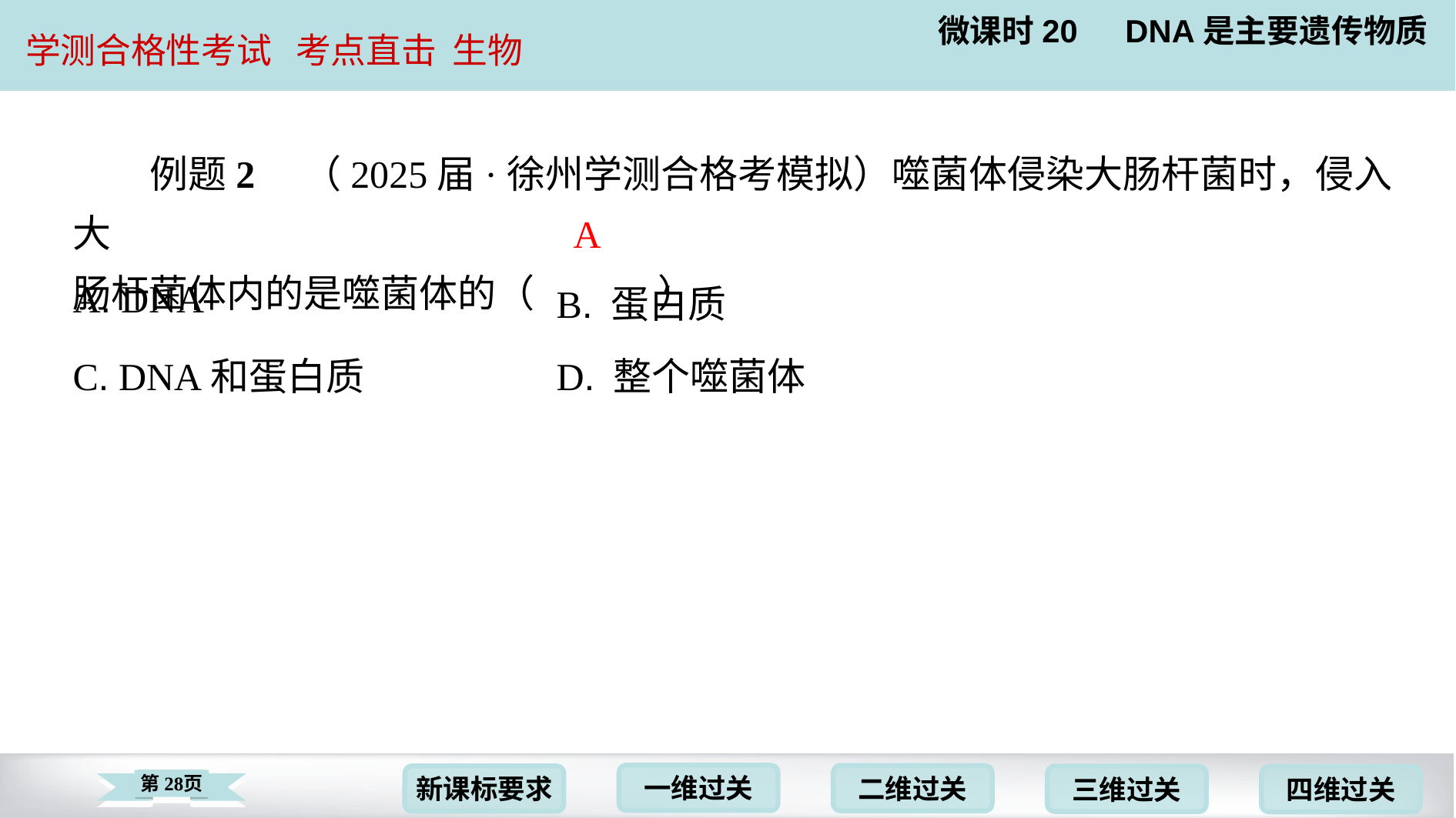

例题2　（2025届·徐州学测合格考模拟）噬菌体侵染大肠杆菌时，侵入大
肠杆菌体内的是噬菌体的（　A　）
A
| A. DNA | B. 蛋白质 |
| --- | --- |
| C. DNA和蛋白质 | D. 整个噬菌体 |